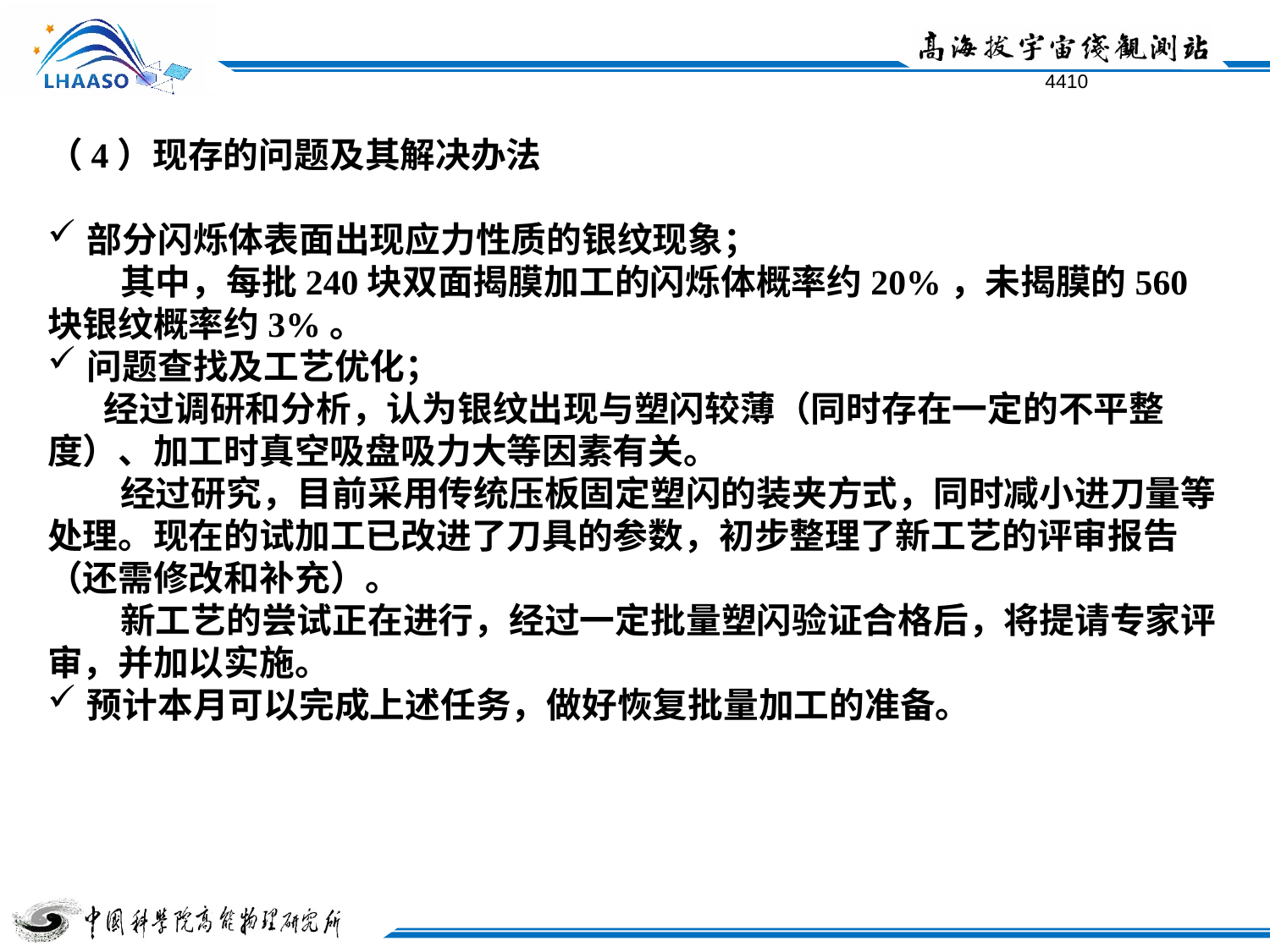

（4）现存的问题及其解决办法

部分闪烁体表面出现应力性质的银纹现象；
        其中，每批240块双面揭膜加工的闪烁体概率约20%，未揭膜的560块银纹概率约3%。
问题查找及工艺优化；
      经过调研和分析，认为银纹出现与塑闪较薄（同时存在一定的不平整度）、加工时真空吸盘吸力大等因素有关。
        经过研究，目前采用传统压板固定塑闪的装夹方式，同时减小进刀量等处理。现在的试加工已改进了刀具的参数，初步整理了新工艺的评审报告（还需修改和补充）。
        新工艺的尝试正在进行，经过一定批量塑闪验证合格后，将提请专家评审，并加以实施。
预计本月可以完成上述任务，做好恢复批量加工的准备。